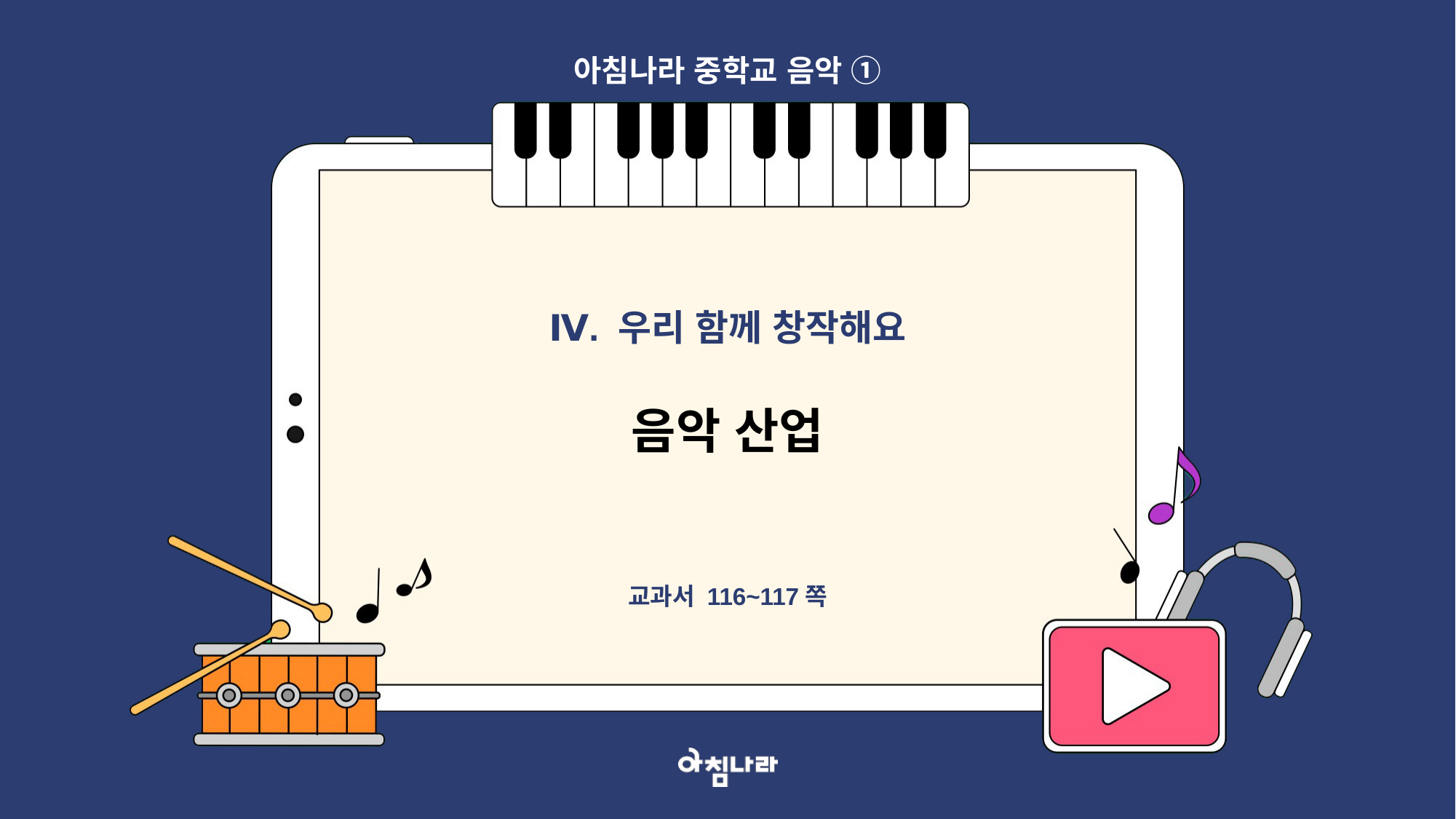

아침나라 중학교 음악 ①

Ⅳ. 우리 함께 창작해요
음악 산업
교과서 116~117쪽